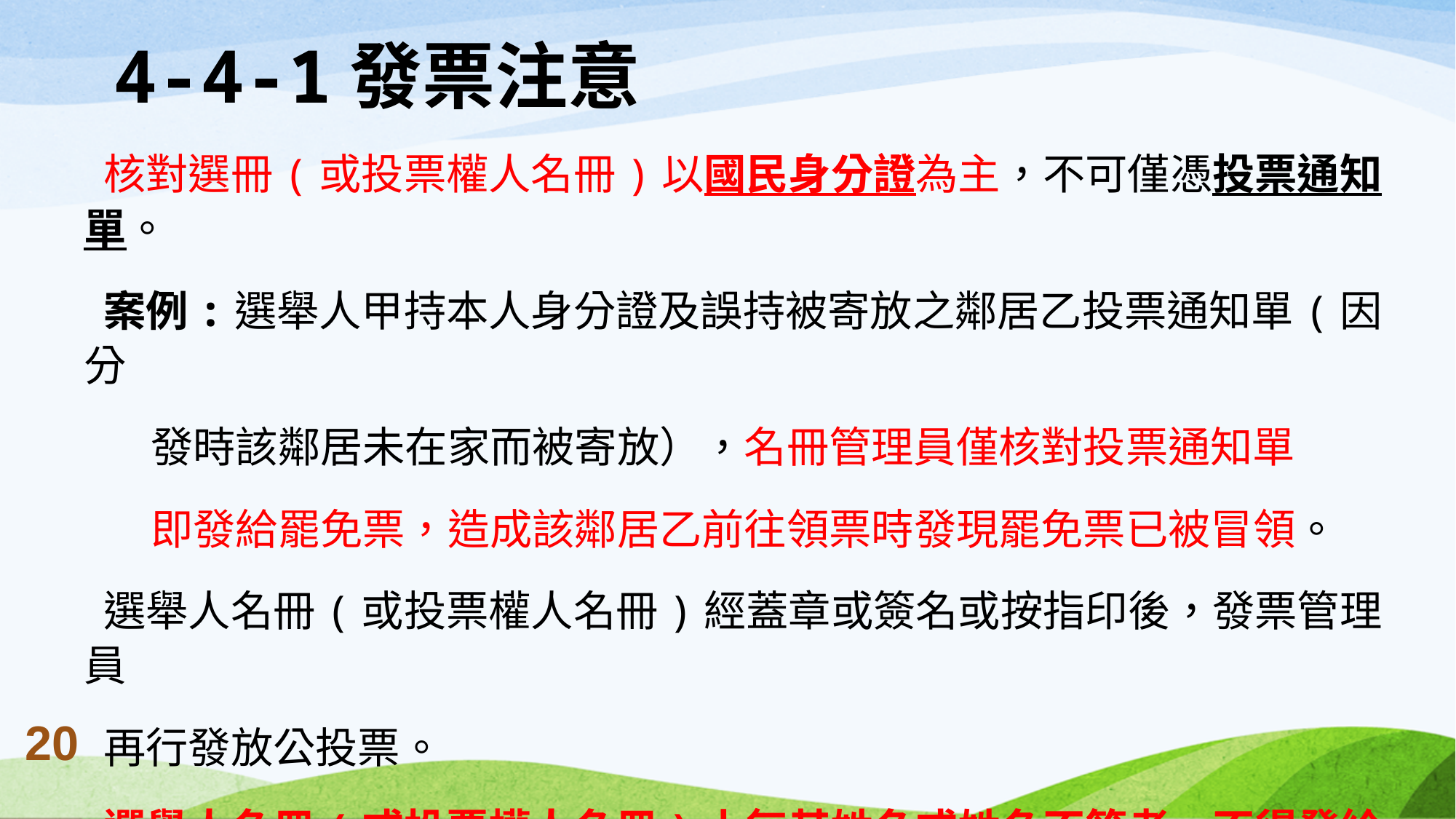

# 4-4-1發票注意
 核對選冊(或投票權人名冊)以國民身分證為主，不可僅憑投票通知單。
 案例:選舉人甲持本人身分證及誤持被寄放之鄰居乙投票通知單(因分
      發時該鄰居未在家而被寄放），名冊管理員僅核對投票通知單
      即發給罷免票，造成該鄰居乙前往領票時發現罷免票已被冒領。
 選舉人名冊(或投票權人名冊)經蓋章或簽名或按指印後，發票管理員
 再行發放公投票。
 選舉人名冊(或投票權人名冊)上無其姓名或姓名不符者，不得發給公
 投票。
20